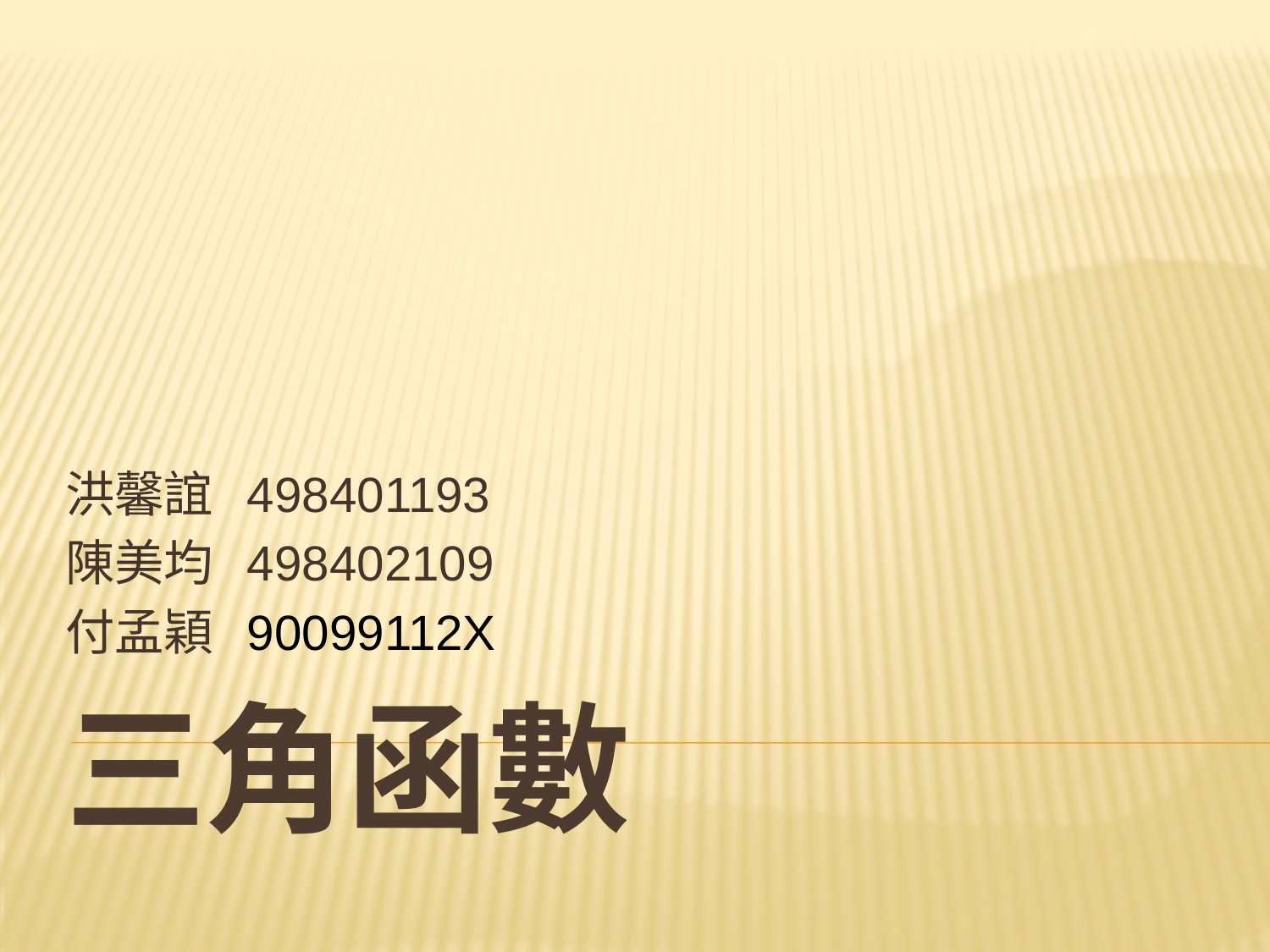

洪馨誼  498401193
陳美均  498402109
付孟穎  90099112X
# 三角函數